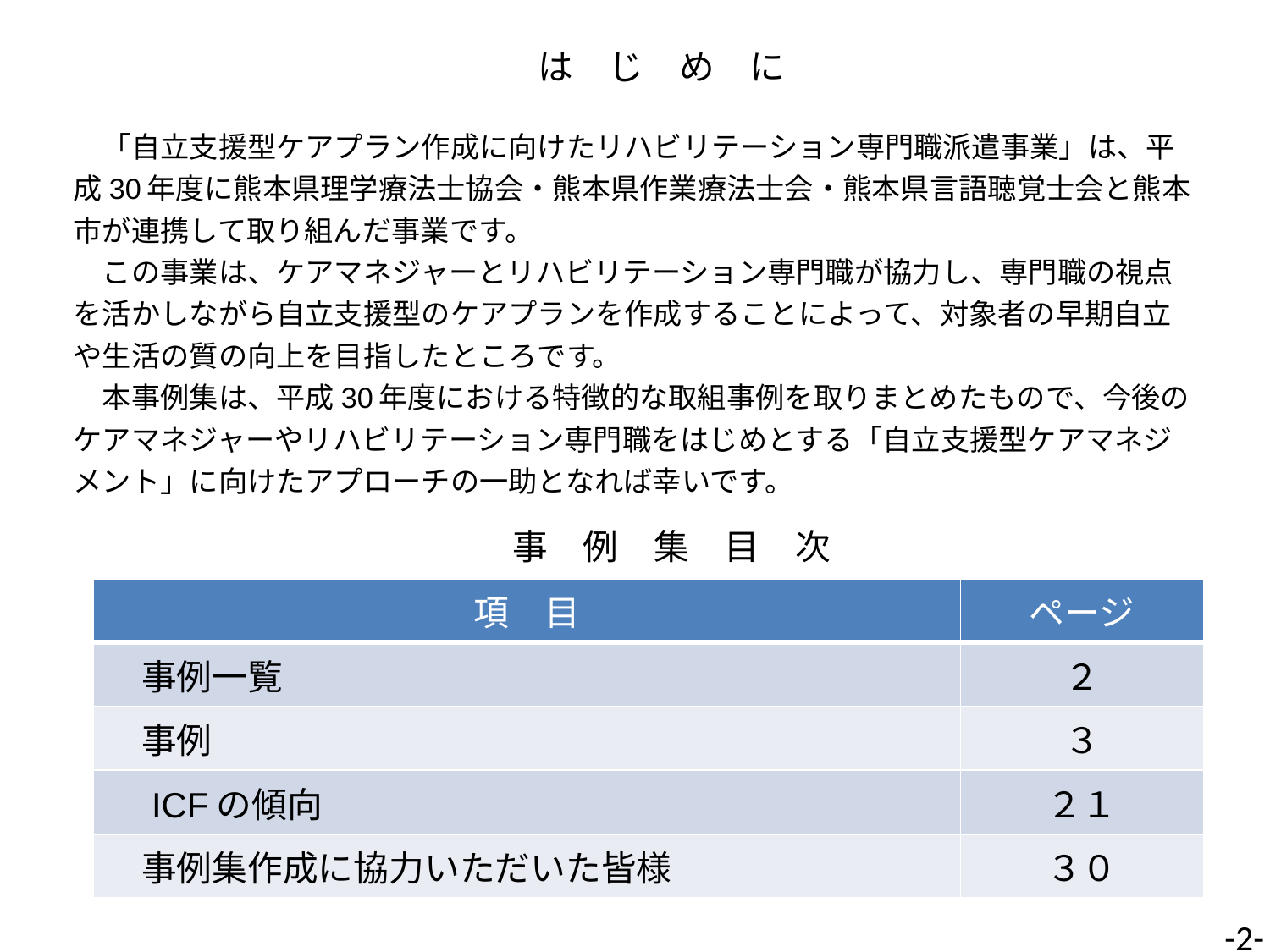

は　じ　め　に

# 「自立支援型ケアプラン作成に向けたリハビリテーション専門職派遣事業」は、平成30年度に熊本県理学療法士協会・熊本県作業療法士会・熊本県言語聴覚士会と熊本市が連携して取り組んだ事業です。 　この事業は、ケアマネジャーとリハビリテーション専門職が協力し、専門職の視点を活かしながら自立支援型のケアプランを作成することによって、対象者の早期自立や生活の質の向上を目指したところです。 　本事例集は、平成30年度における特徴的な取組事例を取りまとめたもので、今後のケアマネジャーやリハビリテーション専門職をはじめとする「自立支援型ケアマネジメント」に向けたアプローチの一助となれば幸いです。
事　例　集　目　次
| 項　目 | ページ |
| --- | --- |
| 事例一覧 | ２ |
| 事例 | ３ |
| ICFの傾向 | ２１ |
| 事例集作成に協力いただいた皆様 | ３０ |
-2-